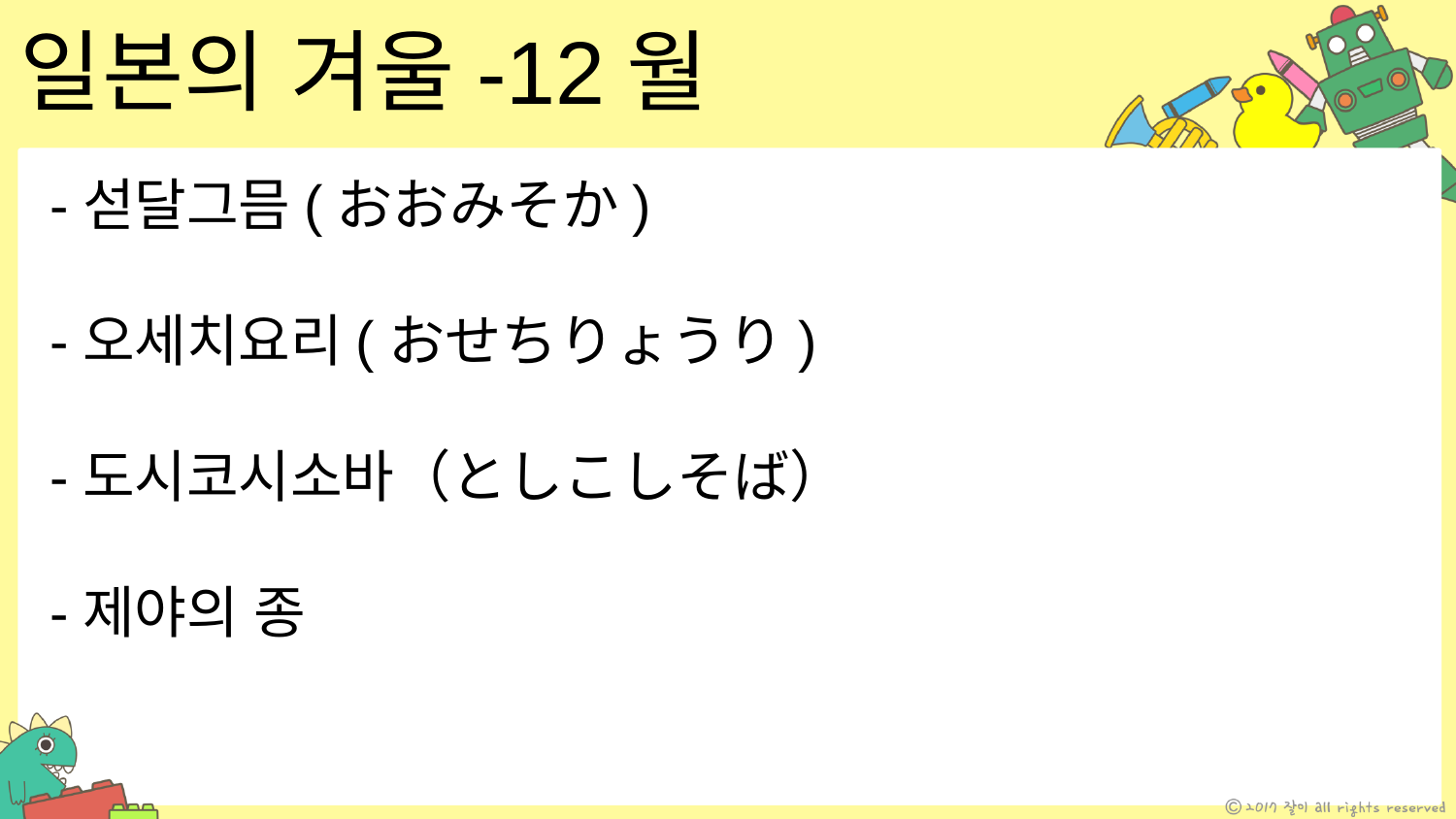

# 일본의 겨울-12월
-섣달그믐(おおみそか)

-오세치요리(おせちりょうり)

-도시코시소바（としこしそば）

-제야의 종